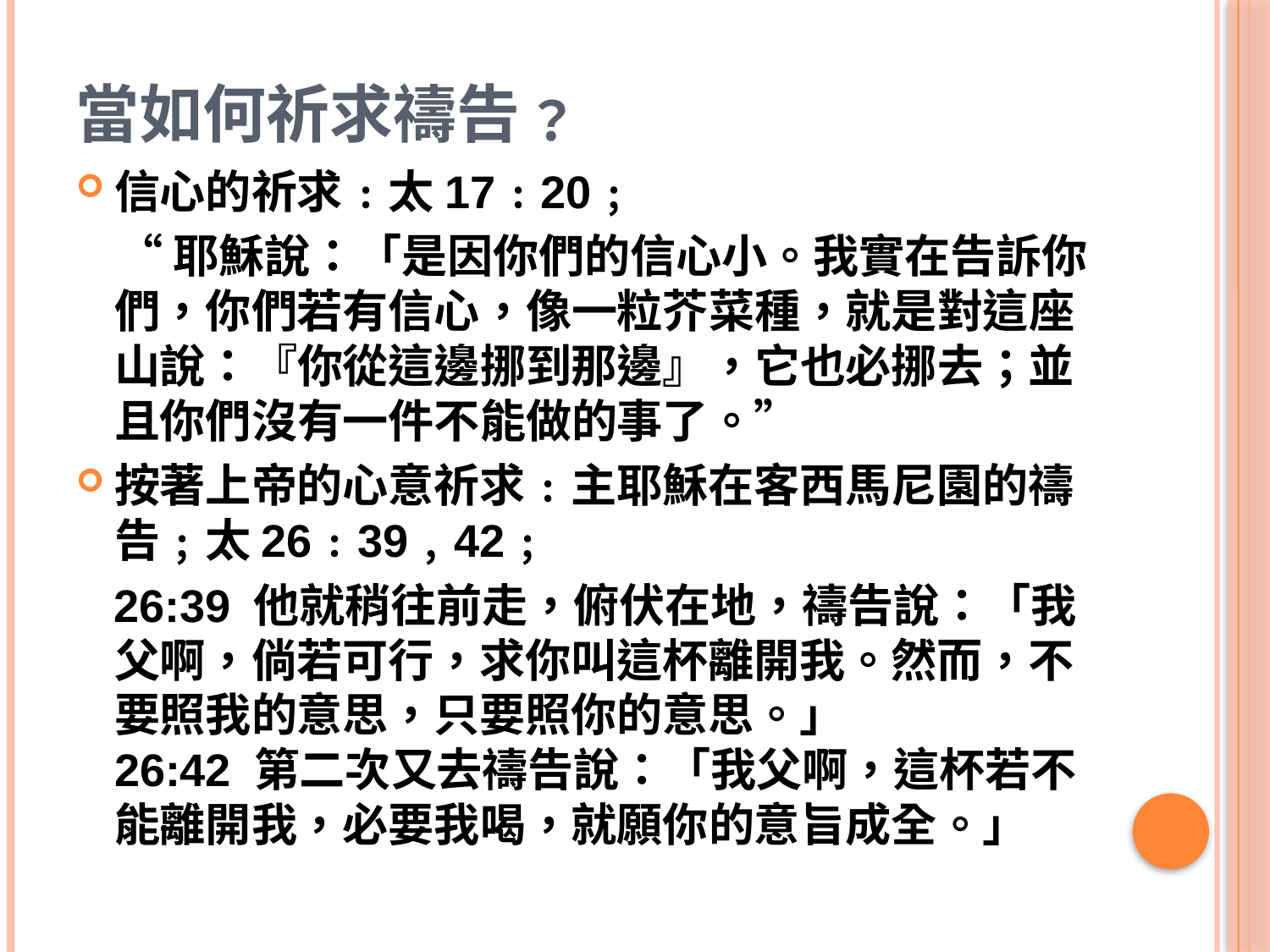

# 當如何祈求禱告﹖
信心的祈求﹕太17﹕20﹔
    “耶穌說：「是因你們的信心小。我實在告訴你們，你們若有信心，像一粒芥菜種，就是對這座山說：『你從這邊挪到那邊』，它也必挪去；並且你們沒有一件不能做的事了。”
按著上帝的心意祈求﹕主耶穌在客西馬尼園的禱告﹔太26﹕39﹐42﹔
   26:39 他就稍往前走，俯伏在地，禱告說：「我父啊，倘若可行，求你叫這杯離開我。然而，不要照我的意思，只要照你的意思。」
26:42 第二次又去禱告說：「我父啊，這杯若不能離開我，必要我喝，就願你的意旨成全。」